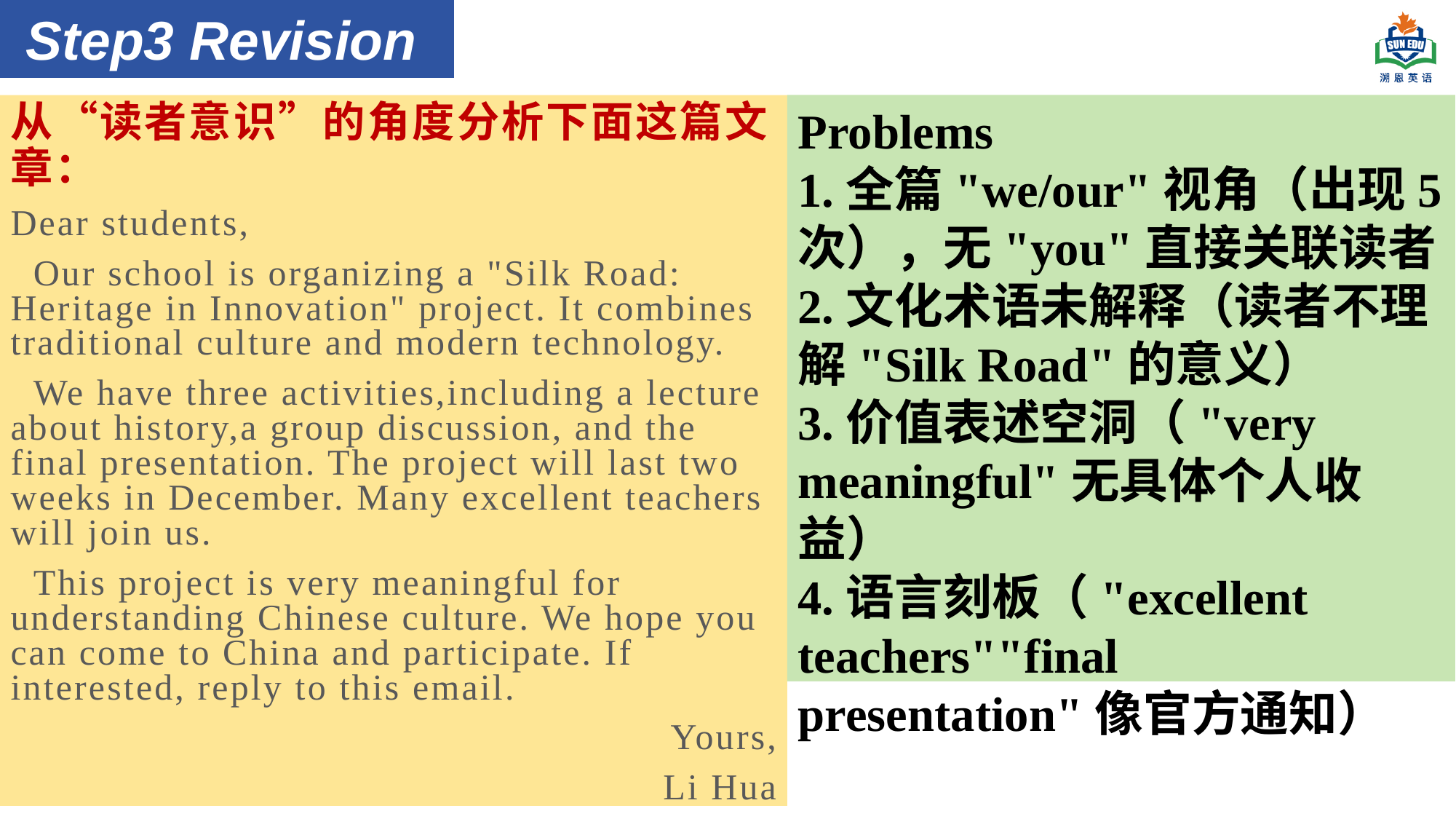

Step3 Revision

从“读者意识”的角度分析下面这篇文章：
Dear students,
  Our school is organizing a "Silk Road: Heritage in Innovation" project. It combines traditional culture and modern technology.
  We have three activities,including a lecture about history,a group discussion, and the final presentation. The project will last two weeks in December. Many excellent teachers will join us.
  This project is very meaningful for understanding Chinese culture. We hope you can come to China and participate. If interested, reply to this email.
Yours,
Li Hua
Problems
1.全篇"we/our"视角（出现5次），无"you"直接关联读者
2.文化术语未解释（读者不理解"Silk Road"的意义）
3.价值表述空洞（"very meaningful"无具体个人收益）
4.语言刻板（"excellent teachers""final presentation"像官方通知）